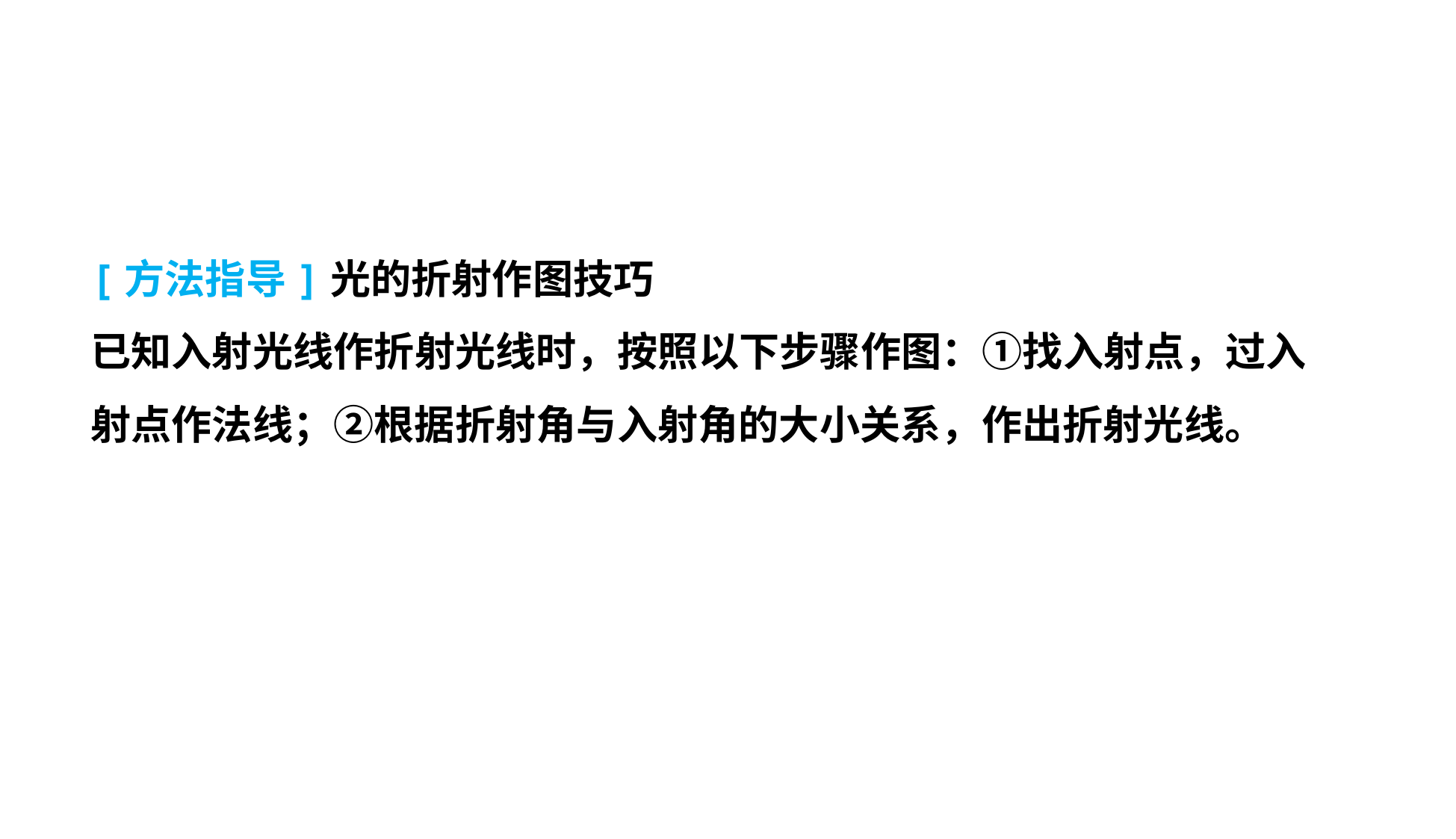

[方法指导]光的折射作图技巧
已知入射光线作折射光线时，按照以下步骤作图：①找入射点，过入射点作法线；②根据折射角与入射角的大小关系，作出折射光线。